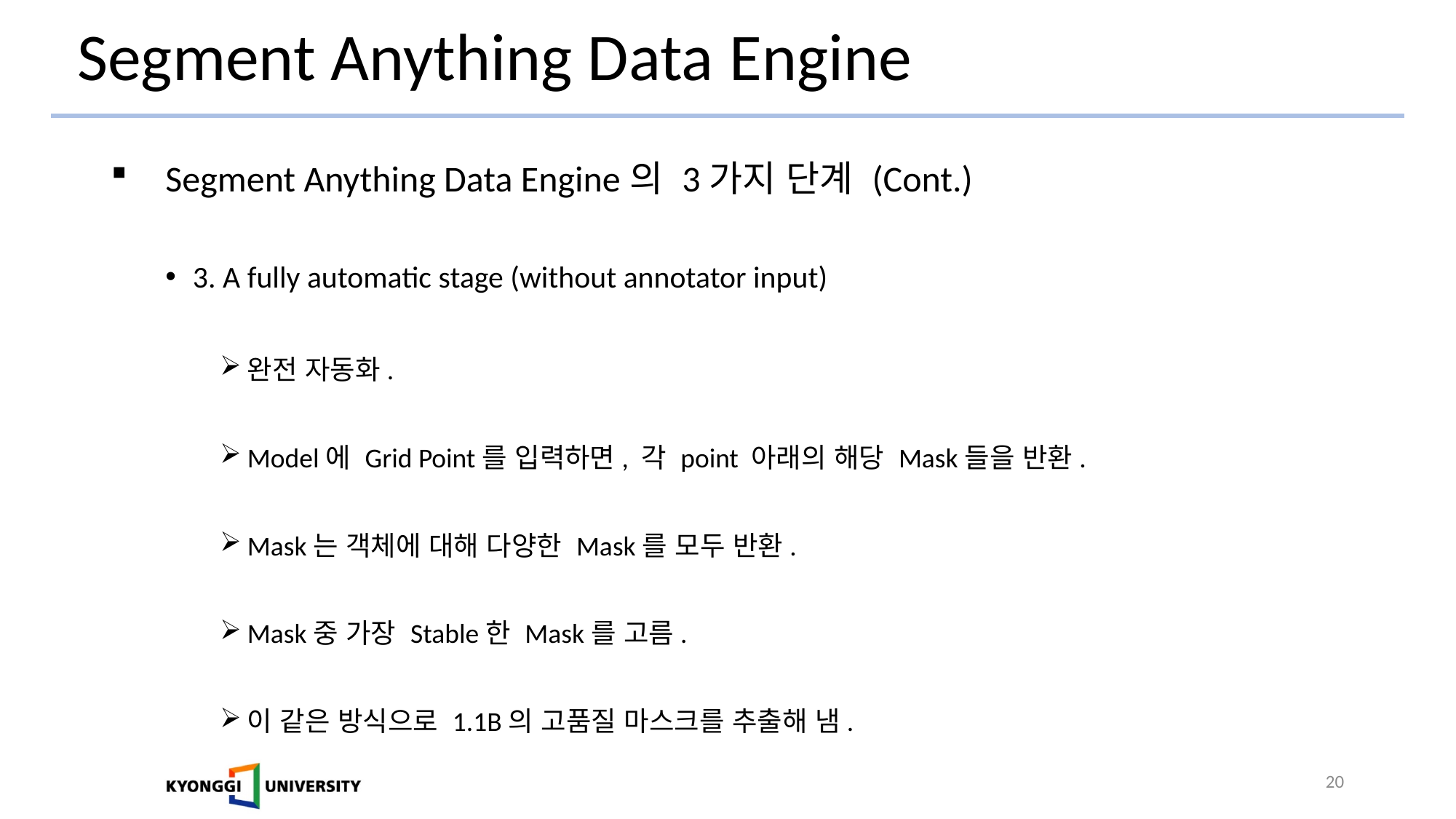

# Segment Anything Data Engine
Segment Anything Data Engine의 3가지 단계 (Cont.)

3. A fully automatic stage (without annotator input)

완전 자동화.

Model에 Grid Point를 입력하면, 각 point 아래의 해당 Mask들을 반환.

Mask는 객체에 대해 다양한 Mask를 모두 반환.

Mask중 가장 Stable한 Mask를 고름.

이 같은 방식으로 1.1B의 고품질 마스크를 추출해 냄.

20